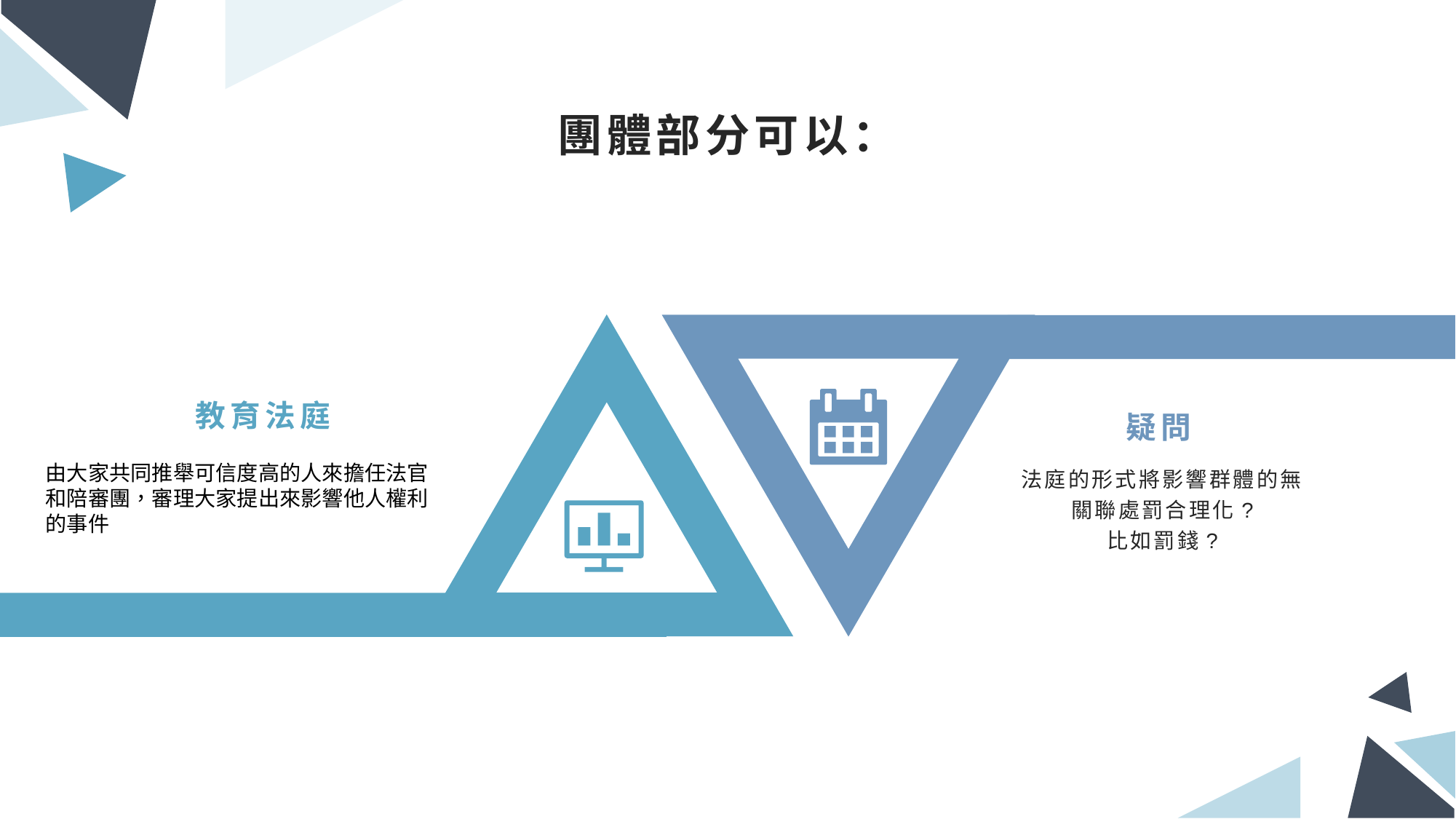

團體部分可以：

教育法庭

疑問
由大家共同推舉可信度高的人來擔任法官和陪審團，審理大家提出來影響他人權利的事件

法庭的形式將影響群體的無關聯處罰合理化?
比如罰錢?